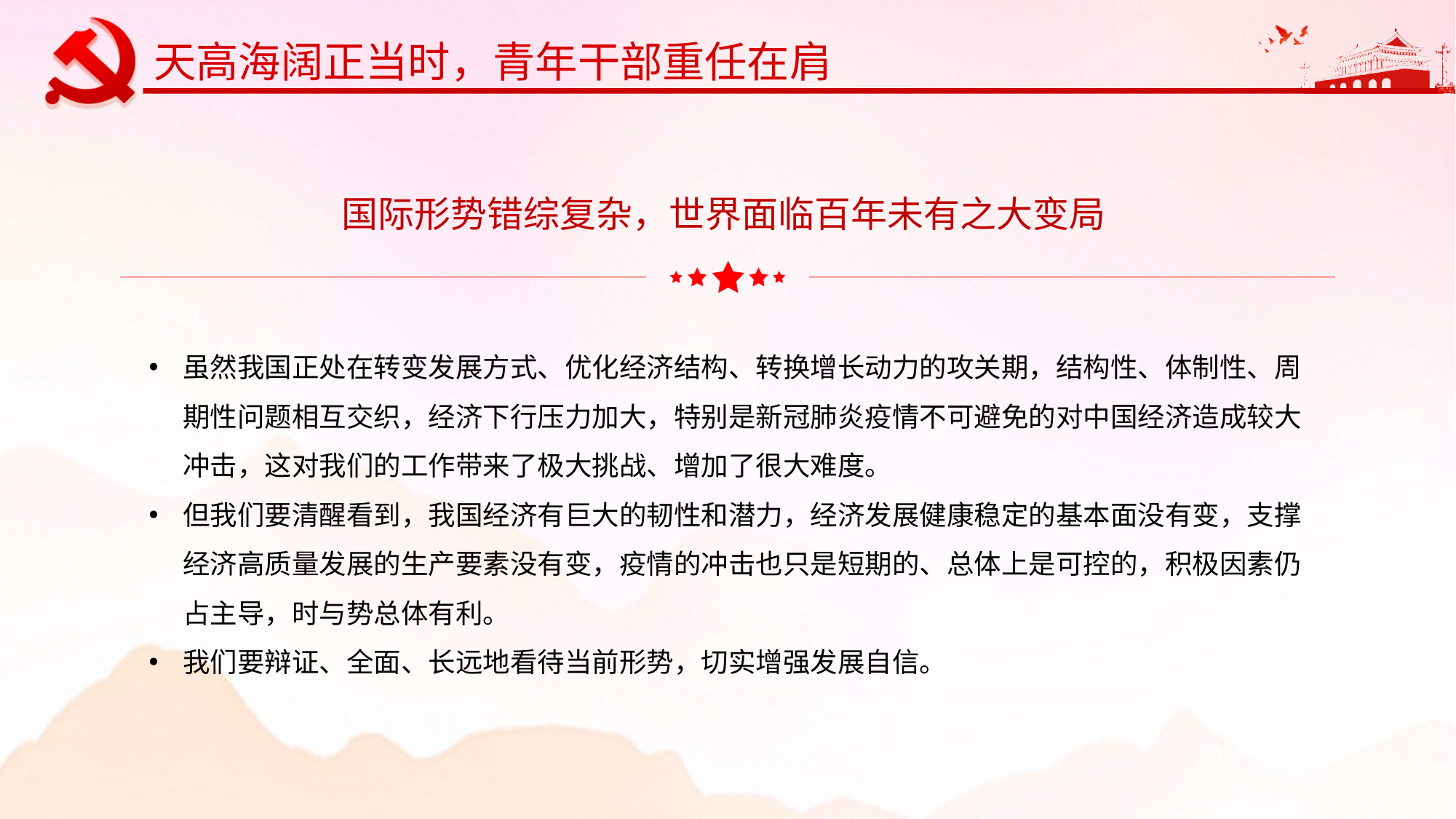

国际形势错综复杂，世界面临百年未有之大变局

虽然我国正处在转变发展方式、优化经济结构、转换增长动力的攻关期，结构性、体制性、周期性问题相互交织，经济下行压力加大，特别是新冠肺炎疫情不可避免的对中国经济造成较大冲击，这对我们的工作带来了极大挑战、增加了很大难度。
但我们要清醒看到，我国经济有巨大的韧性和潜力，经济发展健康稳定的基本面没有变，支撑经济高质量发展的生产要素没有变，疫情的冲击也只是短期的、总体上是可控的，积极因素仍占主导，时与势总体有利。
我们要辩证、全面、长远地看待当前形势，切实增强发展自信。